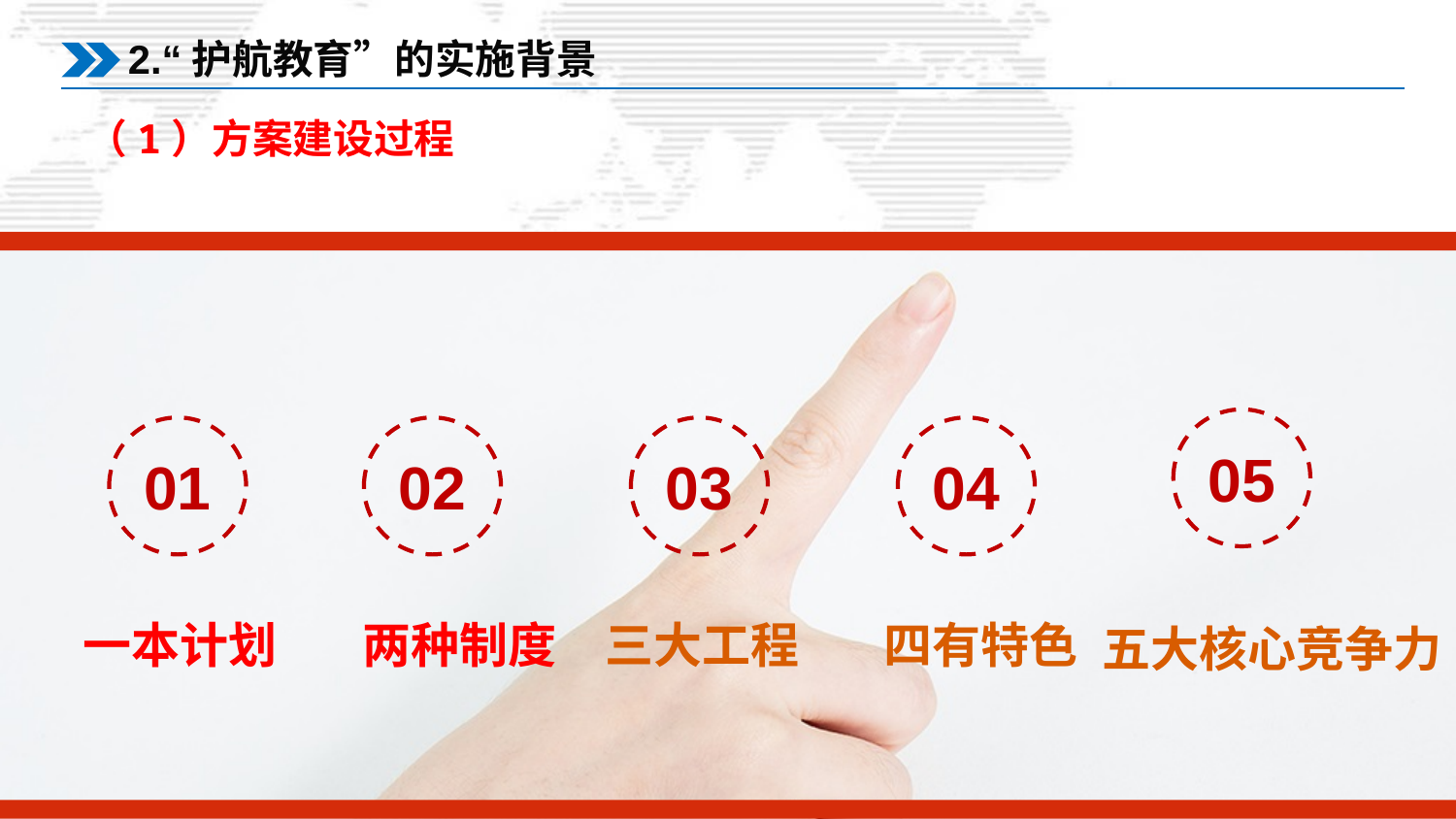

2.“护航教育”的实施背景

（1）方案建设过程

05
01
02
03
04
一本计划
两种制度
三大工程
四有特色
五大核心竞争力